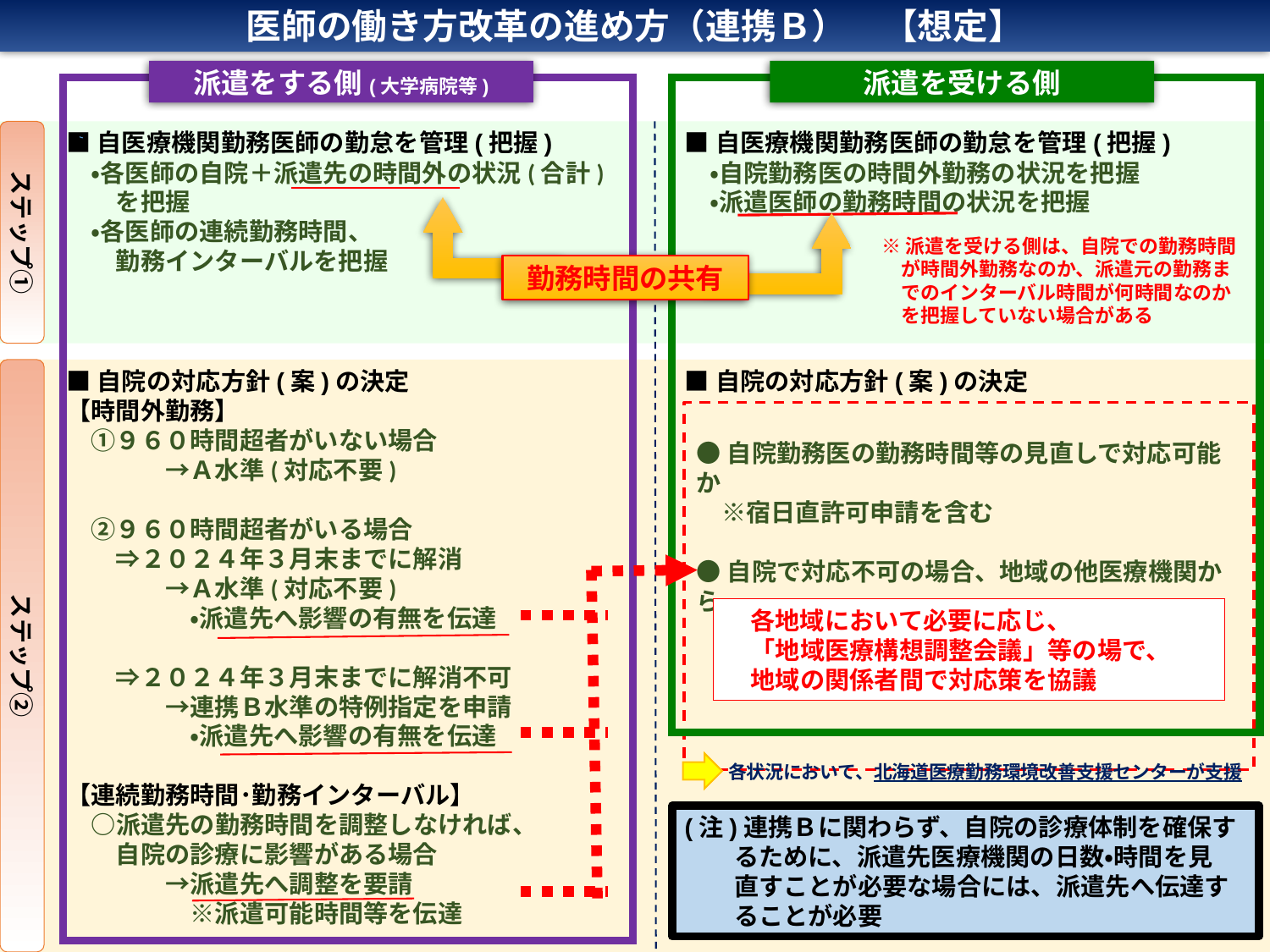

医師の働き方改革の進め方（連携Ｂ）　【想定】
派遣をする側(大学病院等)
派遣を受ける側

■自医療機関勤務医師の勤怠を管理(把握)
　・各医師の自院＋派遣先の時間外の状況(合計)
　　を把握
　・各医師の連続勤務時間、
　　勤務インターバルを把握
■自医療機関勤務医師の勤怠を管理(把握)
　・自院勤務医の時間外勤務の状況を把握
　・派遣医師の勤務時間の状況を把握

ステップ①

※派遣を受ける側は、自院での勤務時間
　が時間外勤務なのか、派遣元の勤務ま
　でのインターバル時間が何時間なのか
　を把握していない場合がある
勤務時間の共有
ステップ②
■自院の対応方針(案)の決定
【時間外勤務】
　①９６０時間超者がいない場合
　　　　→Ａ水準(対応不要)

　②９６０時間超者がいる場合
　　⇒２０２４年３月末までに解消
　　　　→Ａ水準(対応不要)
　　　　　・派遣先へ影響の有無を伝達

　　⇒２０２４年３月末までに解消不可
　　　　→連携Ｂ水準の特例指定を申請
　　　　　・派遣先へ影響の有無を伝達

【連続勤務時間･勤務インターバル】
　○派遣先の勤務時間を調整しなければ、
　　自院の診療に影響がある場合
　　　　→派遣先へ調整を要請
　　　　　※派遣可能時間等を伝達
■自院の対応方針(案)の決定

●自院勤務医の勤務時間等の見直しで対応可能か
　※宿日直許可申請を含む

●自院で対応不可の場合、地域の他医療機関から
　協力を得ることは可能か

　各地域において必要に応じ、
　「地域医療構想調整会議」等の場で、
　地域の関係者間で対応策を協議

各状況において、北海道医療勤務環境改善支援センターが支援
(注)連携Ｂに関わらず、自院の診療体制を確保す
　　るために、派遣先医療機関の日数・時間を見
　　直すことが必要な場合には、派遣先へ伝達す
　　ることが必要